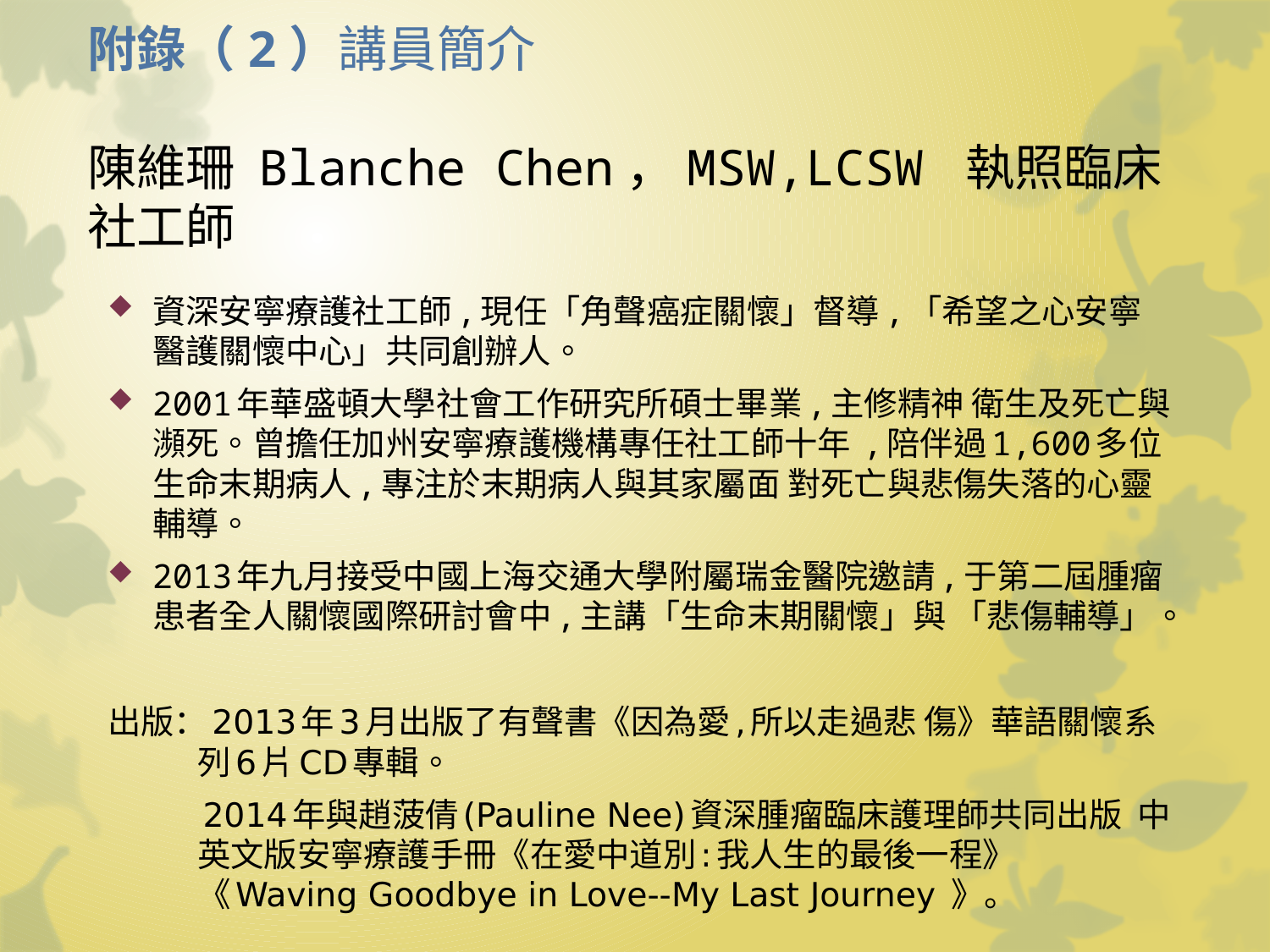

# 附錄（2）講員簡介 陳維珊 Blanche Chen，MSW,LCSW 執照臨床社工師

資深安寧療護社工師,現任「角聲癌症關懷」督導,「希望之心安寧醫護關懷中心」共同創辦人。
2001年華盛頓大學社會工作研究所碩士畢業,主修精神 衛生及死亡與瀕死。曾擔任加州安寧療護機構專任社工師十年 ,陪伴過1,600多位生命末期病人,專注於末期病人與其家屬面 對死亡與悲傷失落的心靈輔導。
2013年九月接受中國上海交通大學附屬瑞金醫院邀請,于第二屆腫瘤患者全人關懷國際研討會中,主講「生命末期關懷」與 「悲傷輔導」。

出版：2013年3月出版了有聲書《因為愛,所以走過悲 傷》華語關懷系列6片CD專輯。
         2014年與趙菠倩(Pauline Nee)資深腫瘤臨床護理師共同出版  中英文版安寧療護手冊《在愛中道別:我人生的最後一程》《Waving Goodbye in Love--My Last Journey 》。